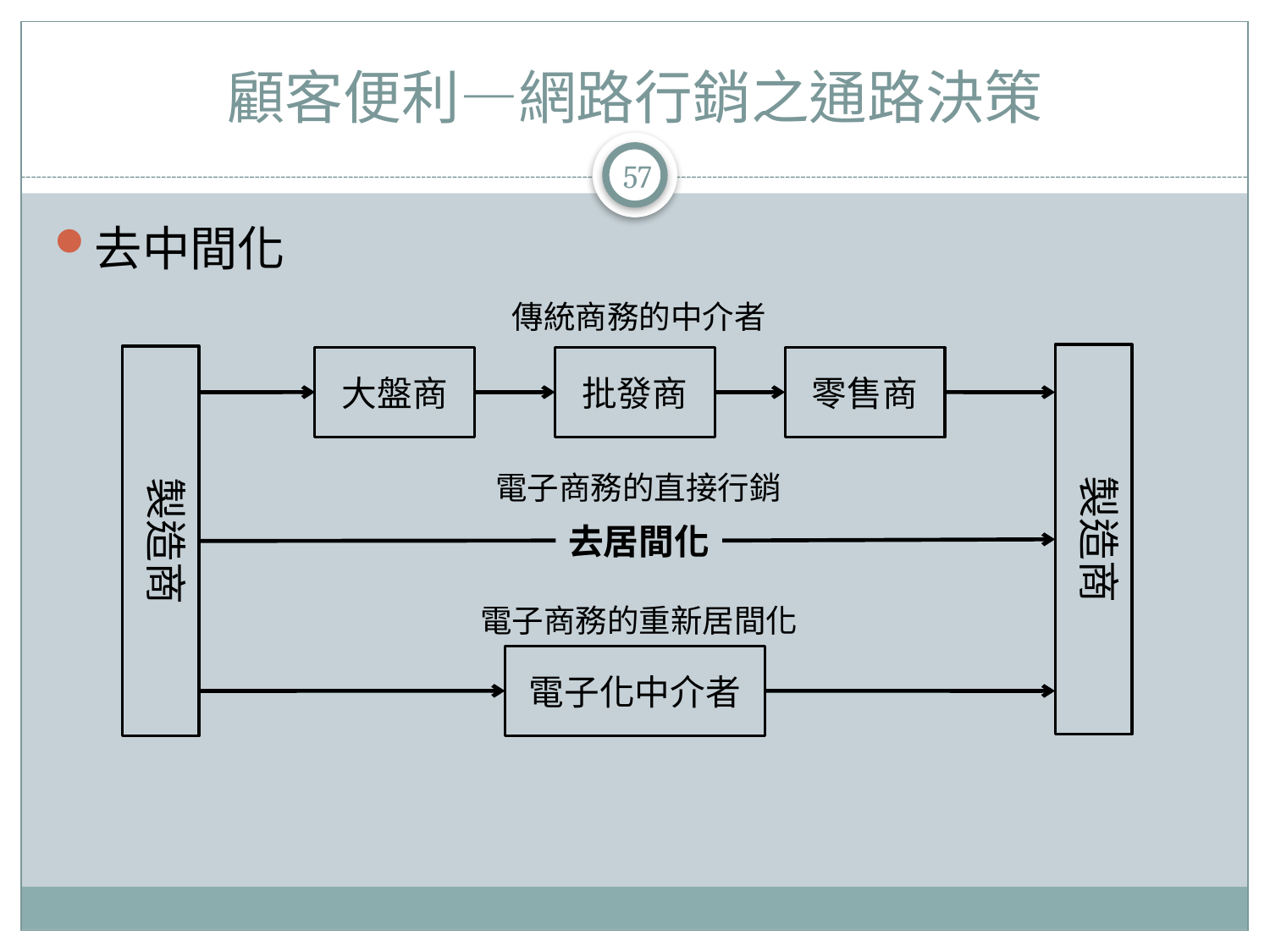

# 顧客便利—網路行銷之通路決策
57
去中間化
傳統商務的中介者
製造商
製造商
大盤商
批發商
零售商
電子商務的直接行銷
去居間化
電子商務的重新居間化
電子化中介者